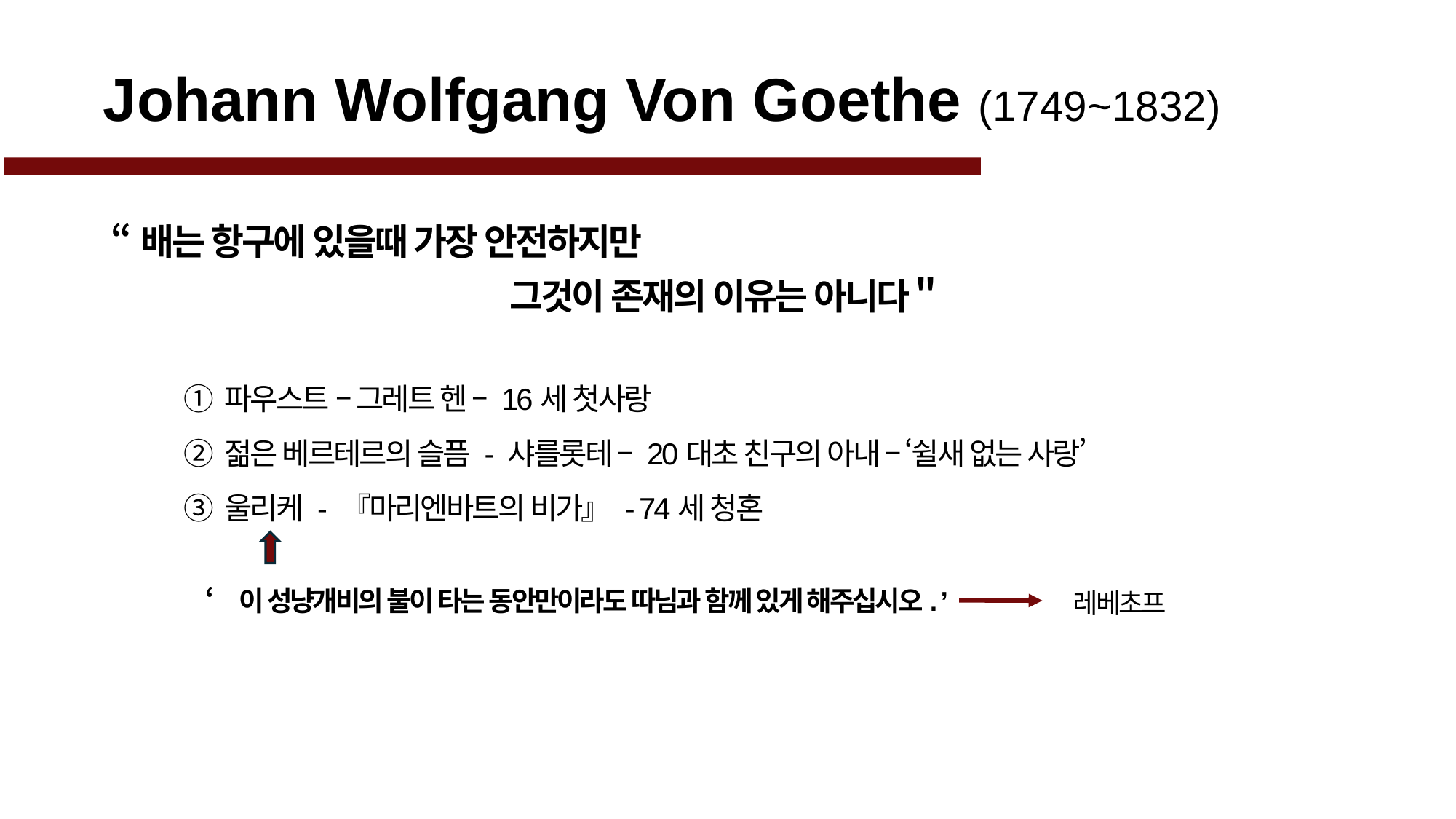

# Johann Wolfgang Von Goethe (1749~1832)

“배는 항구에 있을때 가장 안전하지만
                                                 그것이 존재의 이유는 아니다＂
파우스트 – 그레트 헨 – 16세 첫사랑
젊은 베르테르의 슬픔 - 샤를롯테 – 20대초 친구의 아내 – ‘쉴새 없는 사랑’
울리케 - 『마리엔바트의 비가』 - 74세 청혼

‘이 성냥개비의 불이 타는 동안만이라도 따님과 함께 있게 해주십시오. ’
레베초프